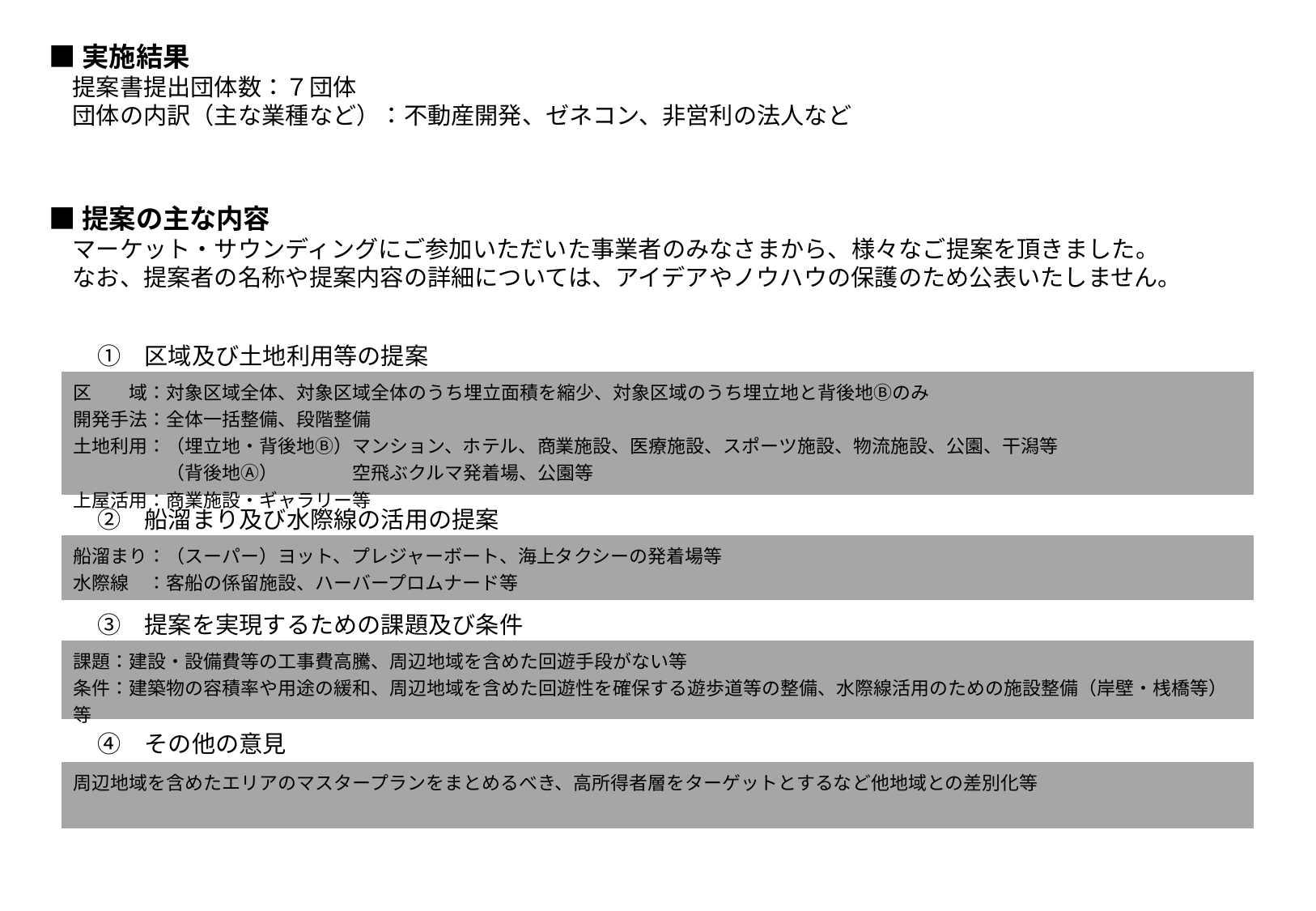

■実施結果
　提案書提出団体数：７団体
　団体の内訳（主な業種など）：不動産開発、ゼネコン、非営利の法人など

■提案の主な内容
　マーケット・サウンディングにご参加いただいた事業者のみなさまから、様々なご提案を頂きました。
　なお、提案者の名称や提案内容の詳細については、アイデアやノウハウの保護のため公表いたしません。
| ①　区域及び土地利用等の提案 |
| --- |
| 区　　域：対象区域全体、対象区域全体のうち埋立面積を縮少、対象区域のうち埋立地と背後地Ⓑのみ 開発手法：全体一括整備、段階整備 土地利用：（埋立地・背後地Ⓑ）マンション、ホテル、商業施設、医療施設、スポーツ施設、物流施設、公園、干潟等 　　　　　（背後地Ⓐ）　　　　空飛ぶクルマ発着場、公園等 上屋活用：商業施設・ギャラリー等 |
| ②　船溜まり及び水際線の活用の提案 |
| 船溜まり：（スーパー）ヨット、プレジャーボート、海上タクシーの発着場等 水際線　：客船の係留施設、ハーバープロムナード等 |

| ③　提案を実現するための課題及び条件 |
| --- |
| 課題：建設・設備費等の工事費高騰、周辺地域を含めた回遊手段がない等 条件：建築物の容積率や用途の緩和、周辺地域を含めた回遊性を確保する遊歩道等の整備、水際線活用のための施設整備（岸壁・桟橋等）等 |
| ④　その他の意見 |
| 周辺地域を含めたエリアのマスタープランをまとめるべき、高所得者層をターゲットとするなど他地域との差別化等 |